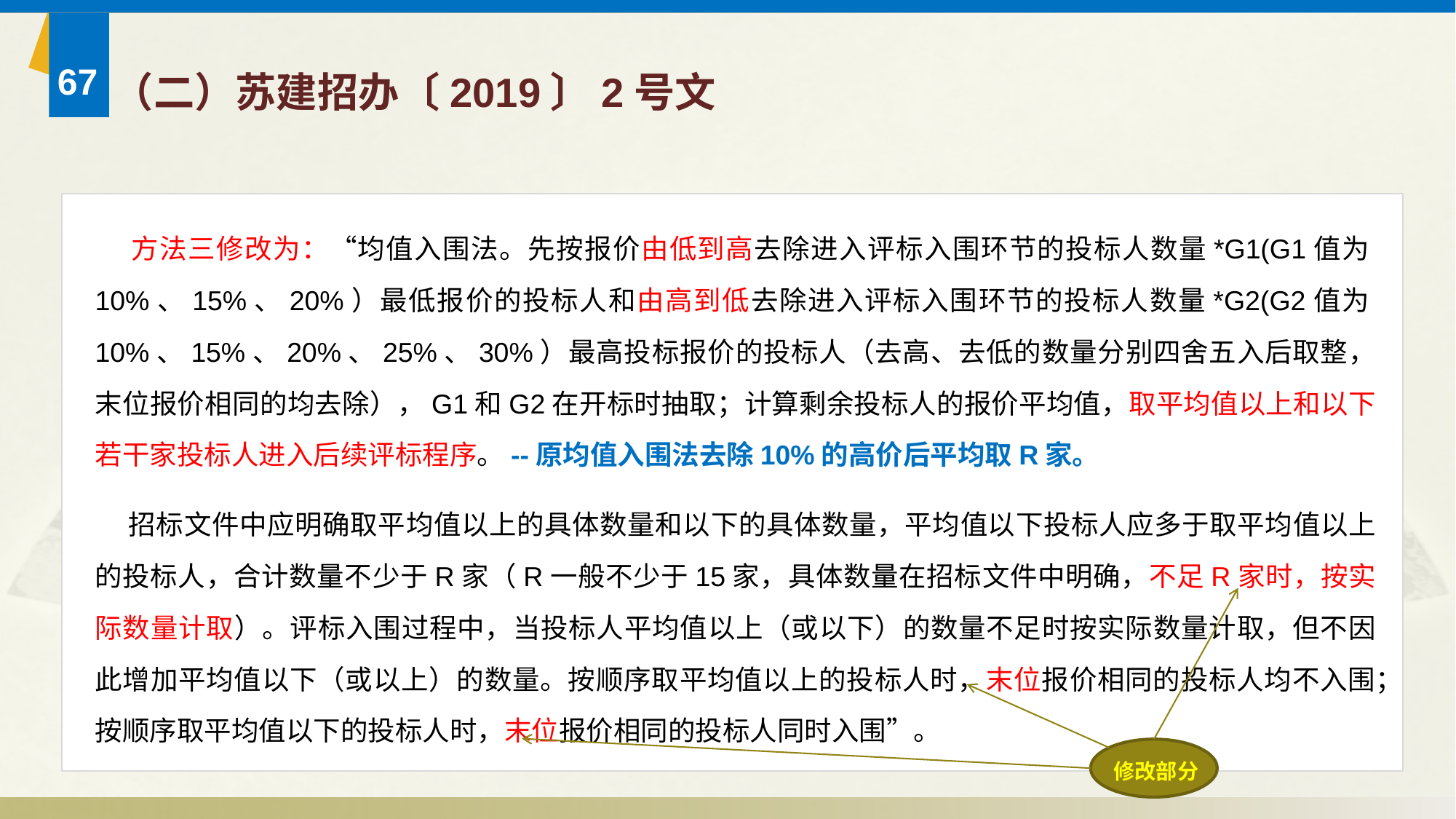

（二）苏建招办〔2019〕2号文

    方法三修改为：“均值入围法。先按报价由低到高去除进入评标入围环节的投标人数量*G1(G1值为10%、15%、20%）最低报价的投标人和由高到低去除进入评标入围环节的投标人数量*G2(G2值为10%、15%、20%、25%、30%）最高投标报价的投标人（去高、去低的数量分别四舍五入后取整，末位报价相同的均去除），G1和G2在开标时抽取；计算剩余投标人的报价平均值，取平均值以上和以下若干家投标人进入后续评标程序。--原均值入围法去除10%的高价后平均取R家。
    招标文件中应明确取平均值以上的具体数量和以下的具体数量，平均值以下投标人应多于取平均值以上的投标人，合计数量不少于R家（R一般不少于15家，具体数量在招标文件中明确，不足R家时，按实际数量计取）。评标入围过程中，当投标人平均值以上（或以下）的数量不足时按实际数量计取，但不因此增加平均值以下（或以上）的数量。按顺序取平均值以上的投标人时，末位报价相同的投标人均不入围；按顺序取平均值以下的投标人时，末位报价相同的投标人同时入围”。

修改部分